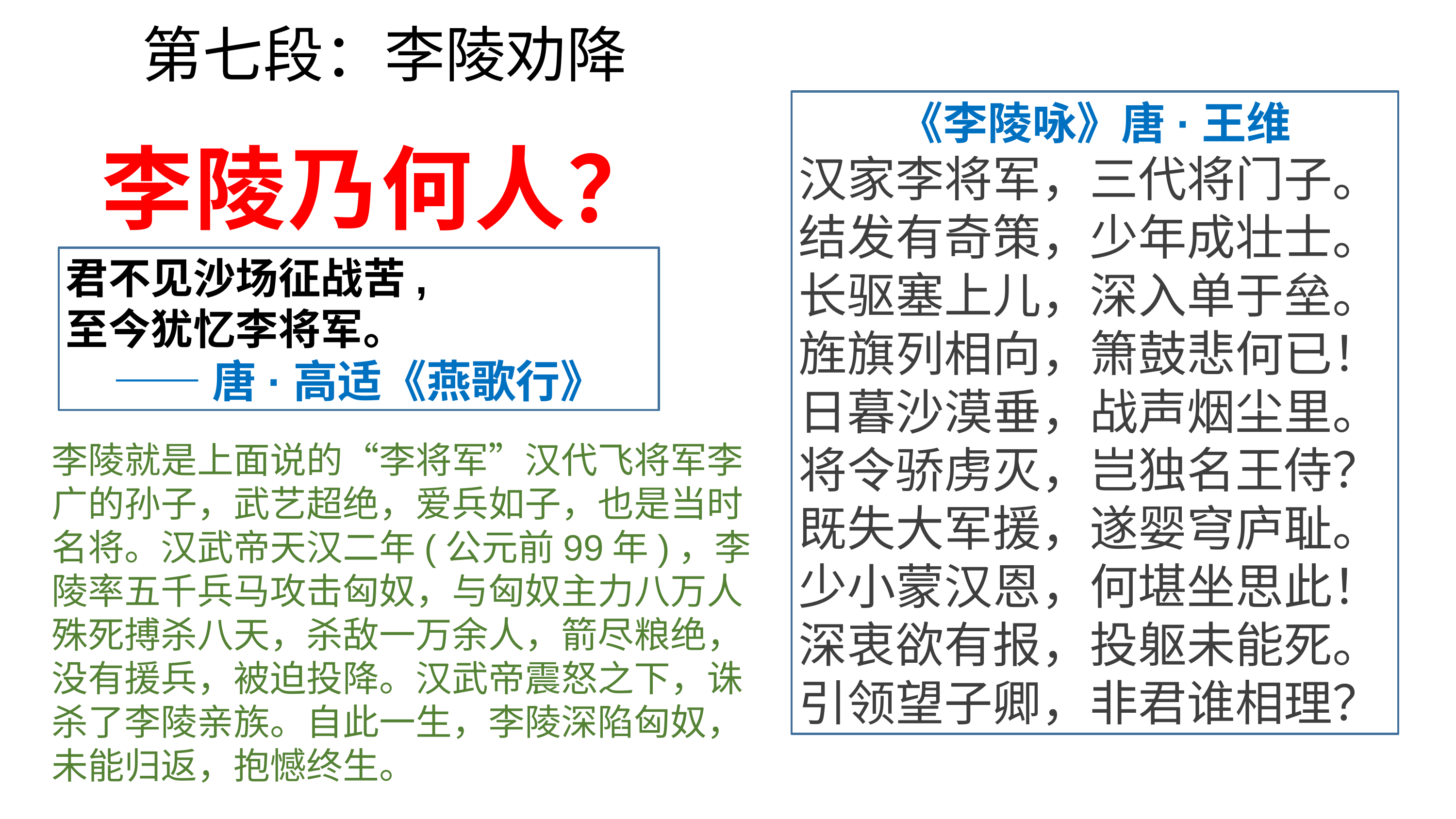

第七段：李陵劝降
《李陵咏》唐·王维
汉家李将军，三代将门子。
结发有奇策，少年成壮士。
长驱塞上儿，深入单于垒。
旌旗列相向，箫鼓悲何已！
日暮沙漠垂，战声烟尘里。
将令骄虏灭，岂独名王侍？
既失大军援，遂婴穹庐耻。
少小蒙汉恩，何堪坐思此！
深衷欲有报，投躯未能死。
引领望子卿，非君谁相理？
李陵乃何人？
君不见沙场征战苦,
至今犹忆李将军。
——唐·高适《燕歌行》
李陵就是上面说的“李将军”汉代飞将军李广的孙子，武艺超绝，爱兵如子，也是当时名将。汉武帝天汉二年(公元前99年)，李陵率五千兵马攻击匈奴，与匈奴主力八万人殊死搏杀八天，杀敌一万余人，箭尽粮绝，没有援兵，被迫投降。汉武帝震怒之下，诛杀了李陵亲族。自此一生，李陵深陷匈奴，未能归返，抱憾终生。